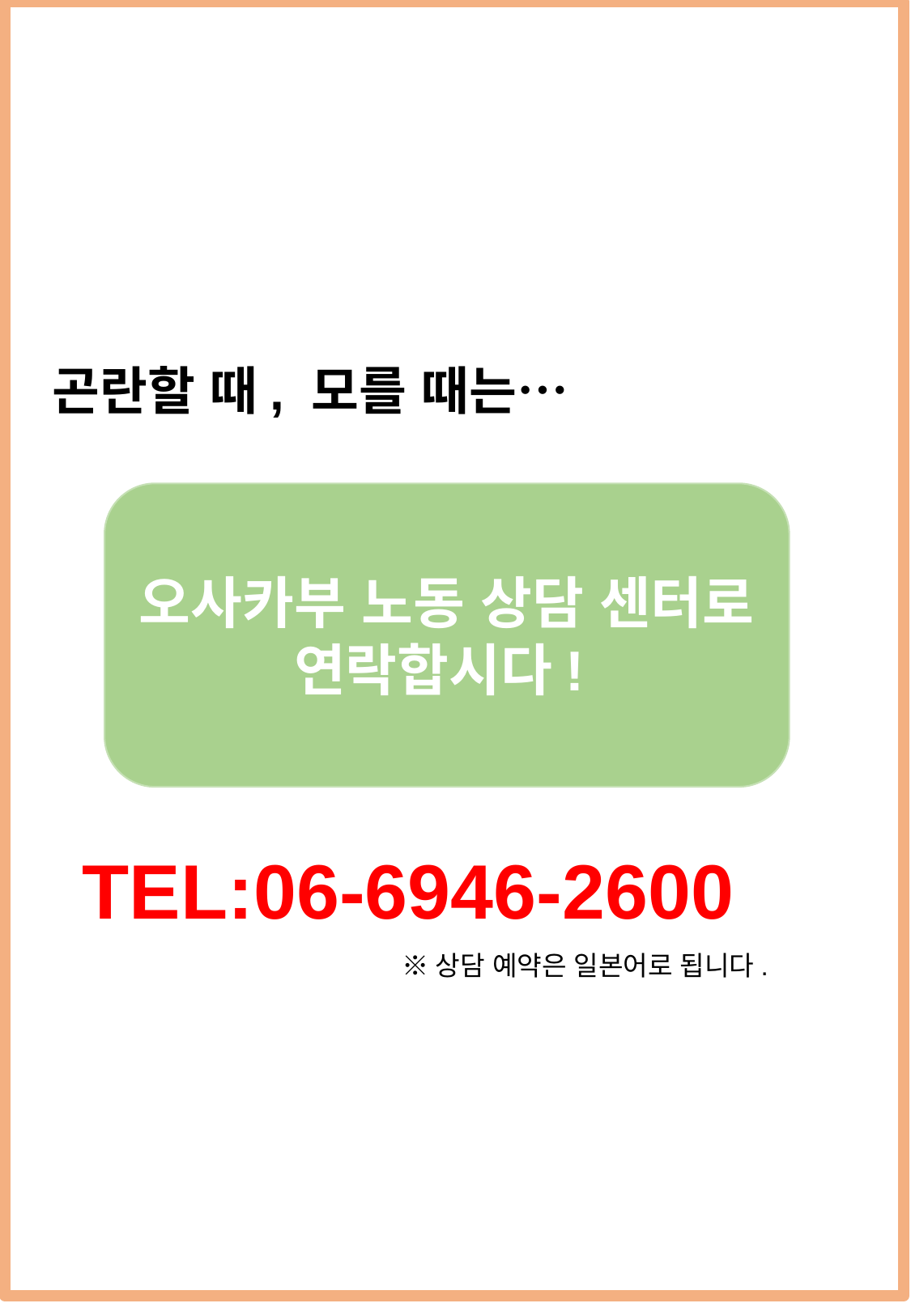

곤란할 때, 모를 때는…
오사카부 노동 상담 센터로
연락합시다!
TEL:06-6946-2600
※상담 예약은 일본어로 됩니다.